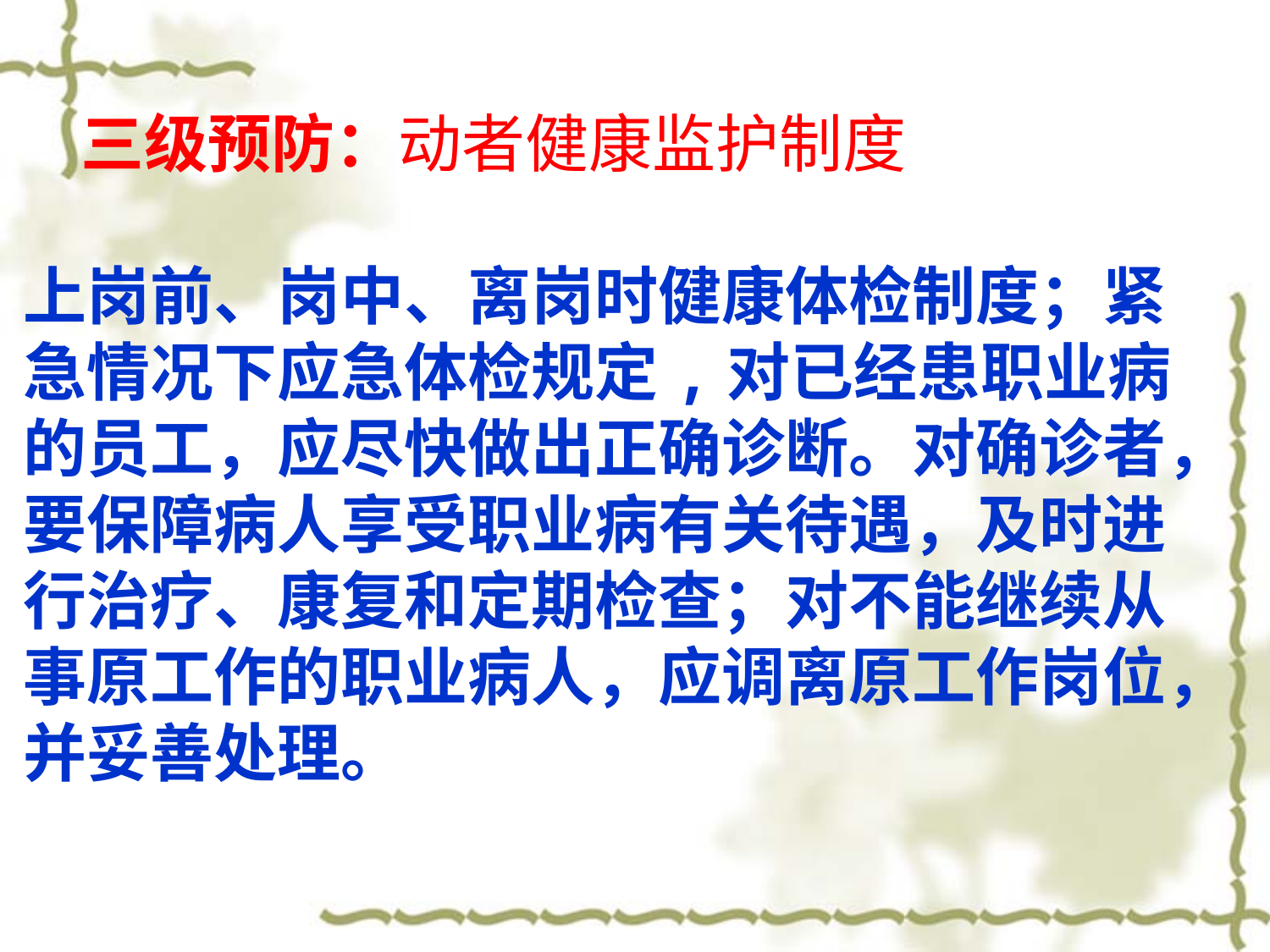

三级预防：动者健康监护制度

上岗前、岗中、离岗时健康体检制度；紧急情况下应急体检规定,对已经患职业病的员工，应尽快做出正确诊断。对确诊者，要保障病人享受职业病有关待遇，及时进行治疗、康复和定期检查；对不能继续从事原工作的职业病人，应调离原工作岗位，并妥善处理。
77